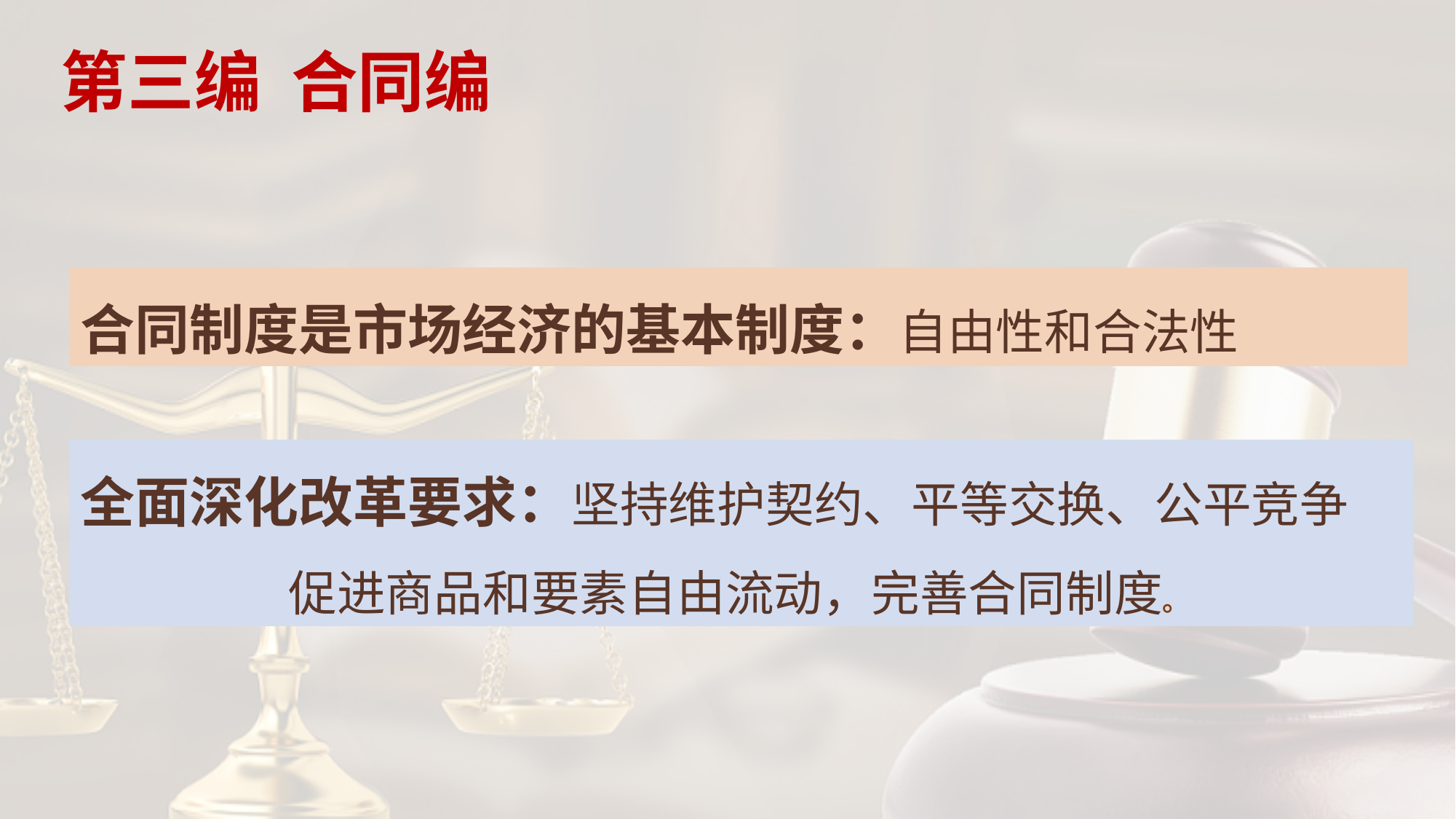

第三编  合同编
合同制度是市场经济的基本制度：自由性和合法性
全面深化改革要求：坚持维护契约、平等交换、公平竞争
                  促进商品和要素自由流动，完善合同制度。